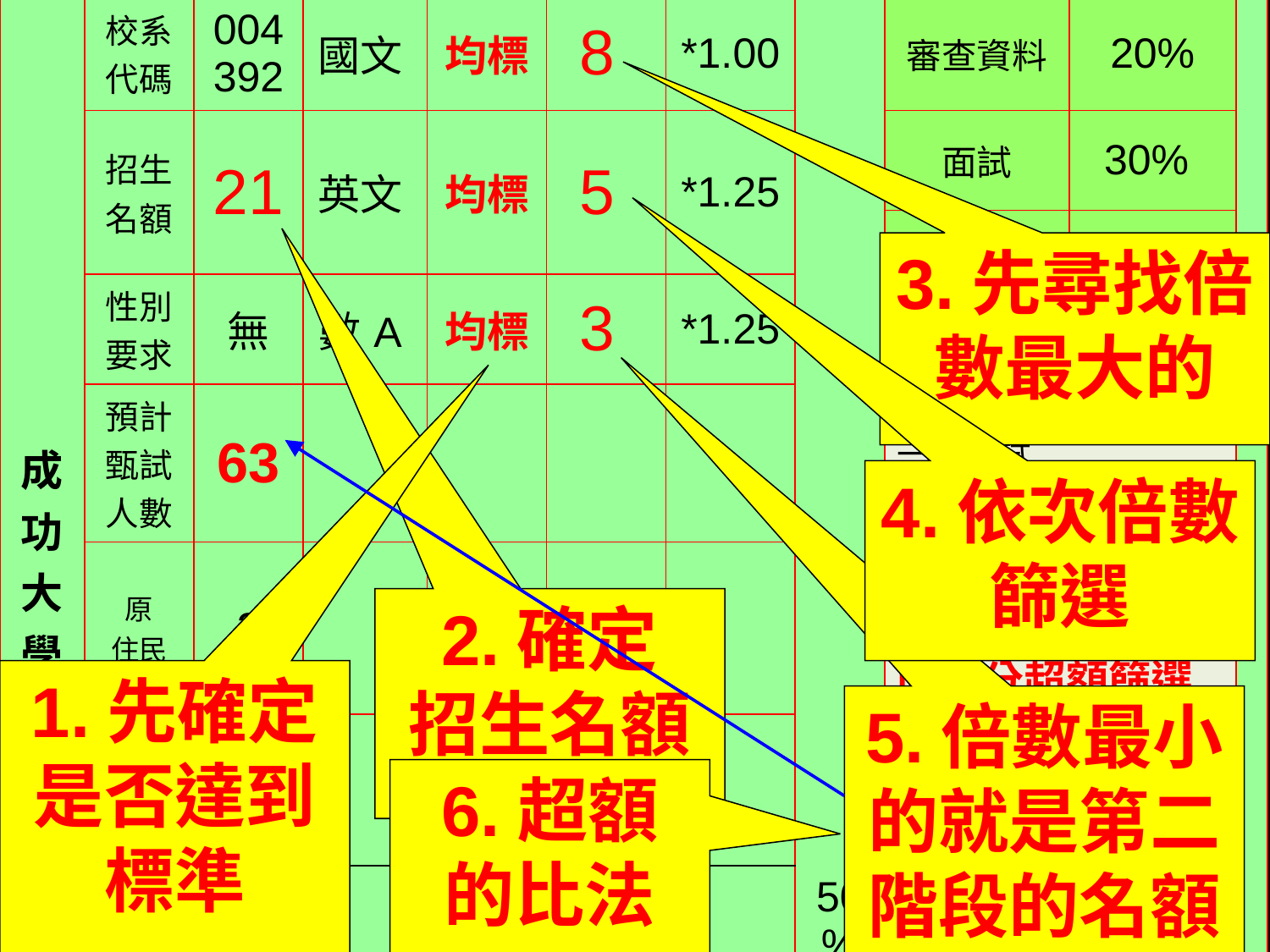

| 成 功 大 學 經 濟 系 個 人 申 請 第 一 階 段 | 校系 代碼 | 004 392 | 國文 | 均標 | 8 | \*1.00 | 50 % | 審查資料 | 20% |  |
| --- | --- | --- | --- | --- | --- | --- | --- | --- | --- | --- |
|  | 招生 名額 | 21 | 英文 | 均標 | 5 | \*1.25 |  | 面試 | 30% |  |
|  |  |  |  |  |  |  |  |  |  |  |
|  | 性別 要求 | 無 | 數A | 均標 | 3 | \*1.25 |  | 甄選總成績同分參酌之順序 |  |  |
|  | 預計 甄試 人數 | 63 |  |  |  |  |  |  |  |  |
|  |  |  |  |  |  |  |  | 一、面試 二、學測數學A級分 三、學測英文級分 四、學測國文級分 |  |  |
|  | 原 住民 | 2 |  |  |  |  |  |  |  |  |
|  |  |  |  |  |  |  |  | 同級分超額篩選方式 |  |  |
|  | 指定 項目 甄試 費 | 1500 |  |  |  |  |  |  |  |  |
|  |  |  |  |  |  |  |  | 一、學測國文、英文、數A之級分總和　二、學測數學A級分　三、學測英文級分　四、學測國文級分 |  |  |
|  |  |  |  |  |  |  |  |  |  |  |
3.先尋找倍數最大的

4.依次倍數篩選
2.確定
招生名額
1.先確定是否達到標準
5.倍數最小的就是第二階段的名額
6.超額
的比法